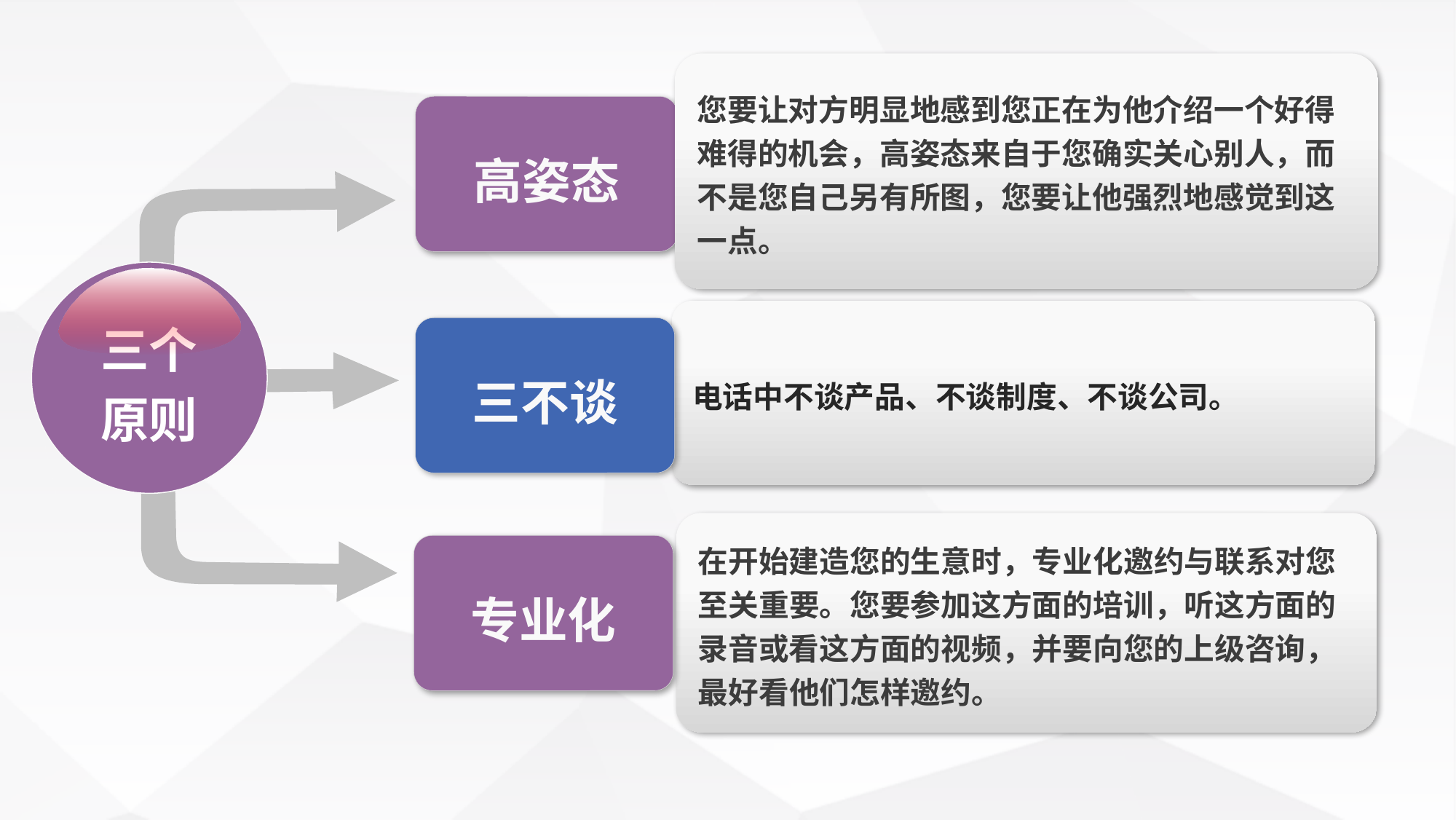

您要让对方明显地感到您正在为他介绍一个好得难得的机会，高姿态来自于您确实关心别人，而不是您自己另有所图，您要让他强烈地感觉到这一点。
高姿态

三个原则

电话中不谈产品、不谈制度、不谈公司。
三不谈

在开始建造您的生意时，专业化邀约与联系对您至关重要。您要参加这方面的培训，听这方面的录音或看这方面的视频，并要向您的上级咨询，最好看他们怎样邀约。
专业化